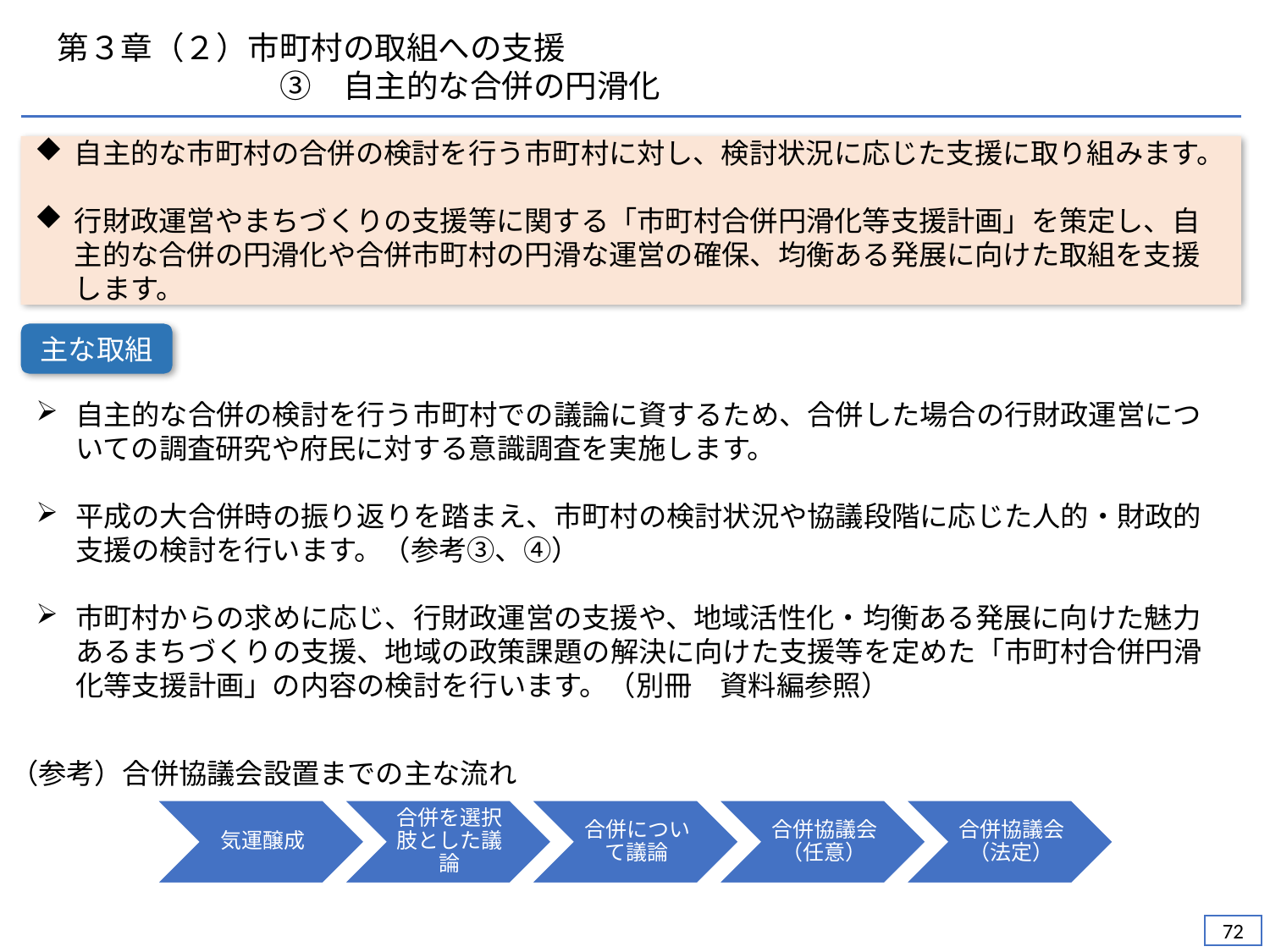

第３章（２）市町村の取組への支援
　　　　　　　③　自主的な合併の円滑化

自主的な市町村の合併の検討を行う市町村に対し、検討状況に応じた支援に取り組みます。

行財政運営やまちづくりの支援等に関する「市町村合併円滑化等支援計画」を策定し、自主的な合併の円滑化や合併市町村の円滑な運営の確保、均衡ある発展に向けた取組を支援します。
主な取組
自主的な合併の検討を行う市町村での議論に資するため、合併した場合の行財政運営についての調査研究や府民に対する意識調査を実施します。

平成の大合併時の振り返りを踏まえ、市町村の検討状況や協議段階に応じた人的・財政的支援の検討を行います。（参考③、④）

市町村からの求めに応じ、行財政運営の支援や、地域活性化・均衡ある発展に向けた魅力あるまちづくりの支援、地域の政策課題の解決に向けた支援等を定めた「市町村合併円滑化等支援計画」の内容の検討を行います。（別冊　資料編参照）
気運醸成
合併を選択肢とした議論
合併について議論
合併協議会（任意）
合併協議会（法定）
（参考）合併協議会設置までの主な流れ
72